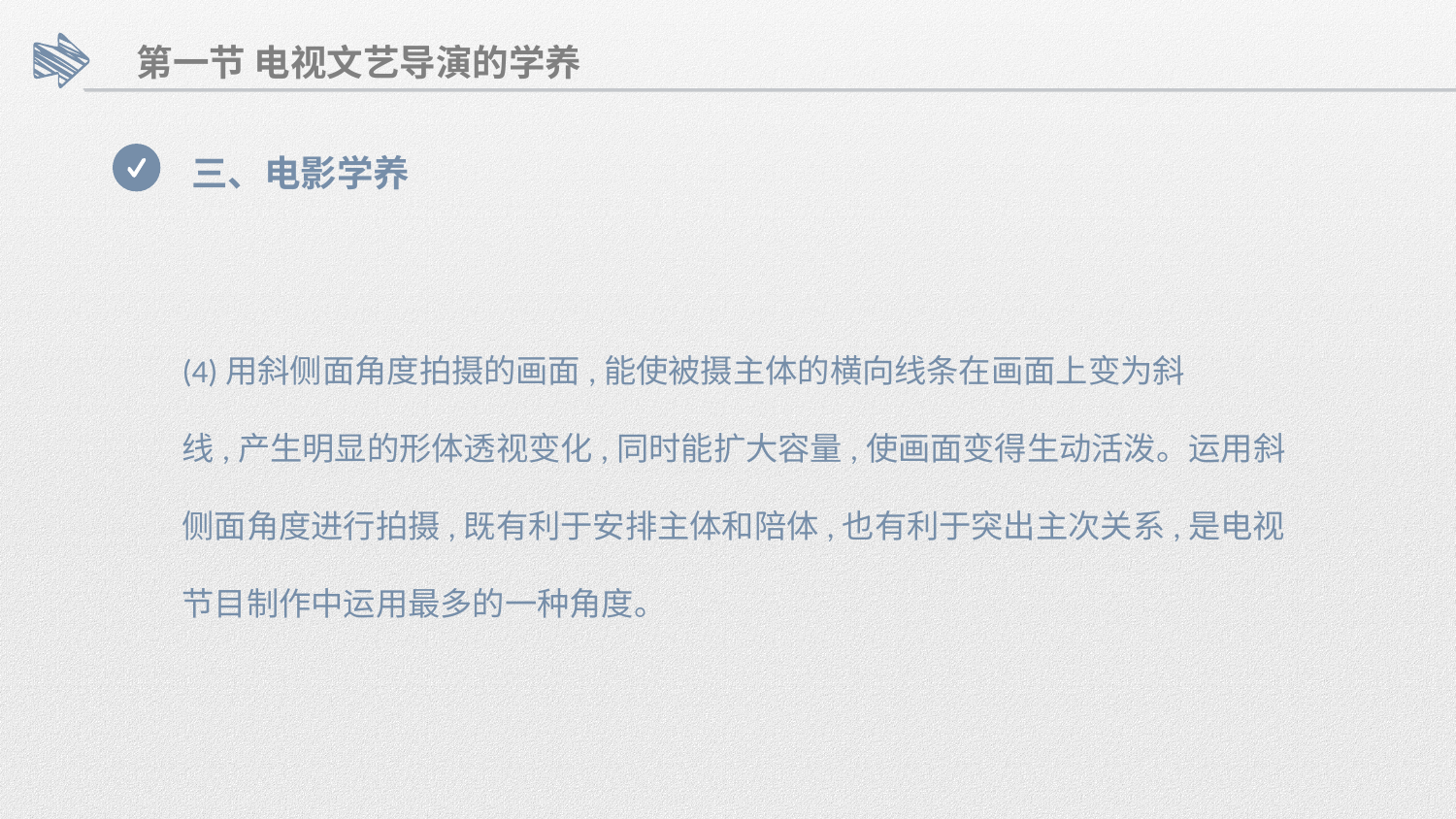

第一节 电视文艺导演的学养
三、电影学养

(4)用斜侧面角度拍摄的画面,能使被摄主体的横向线条在画面上变为斜
线,产生明显的形体透视变化,同时能扩大容量,使画面变得生动活泼。运用斜
侧面角度进行拍摄,既有利于安排主体和陪体,也有利于突出主次关系,是电视
节目制作中运用最多的一种角度。